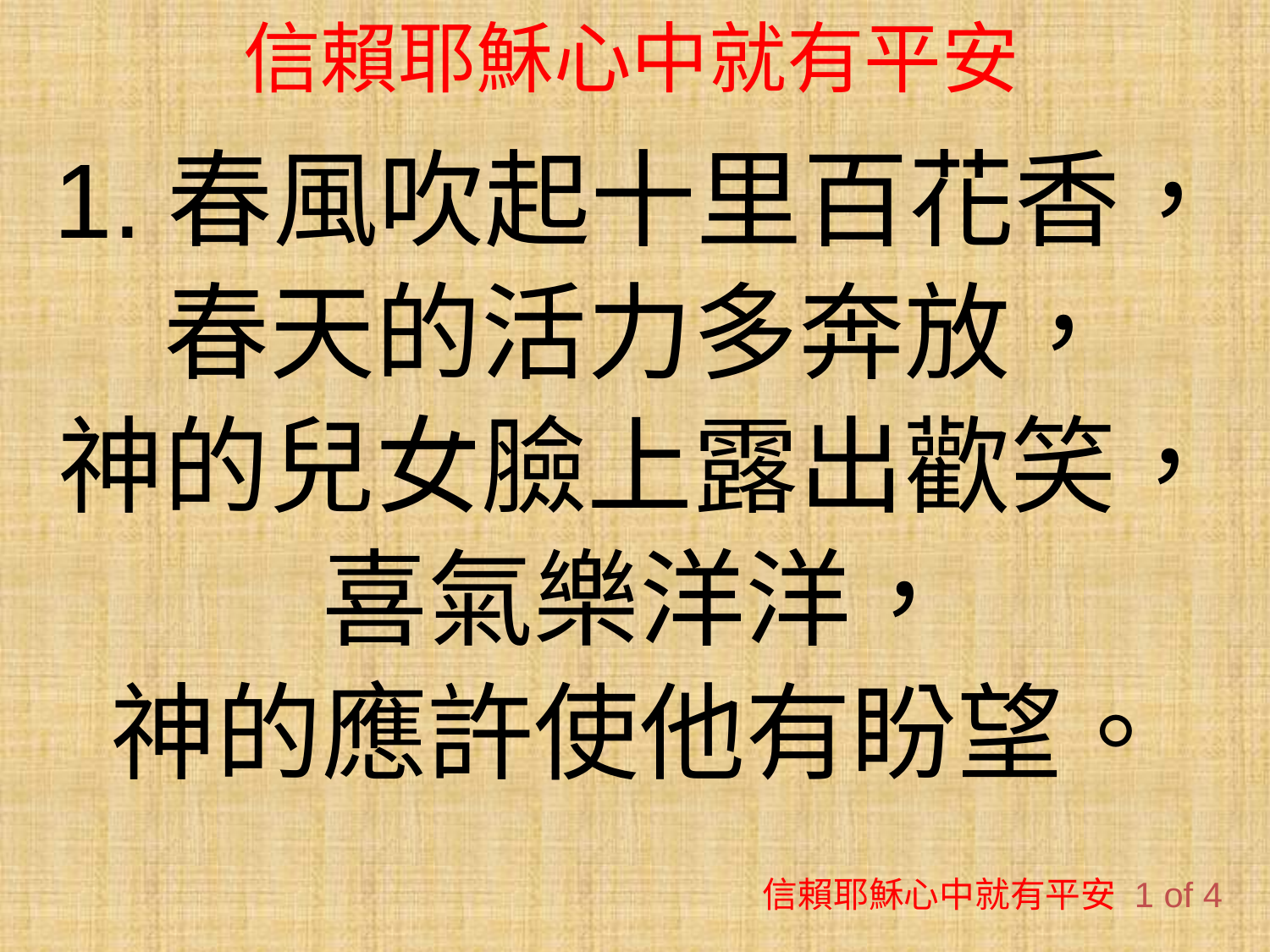

# 信賴耶穌心中就有平安
1.春風吹起十里百花香，
春天的活力多奔放，
神的兒女臉上露出歡笑，
喜氣樂洋洋，
神的應許使他有盼望。
信賴耶穌心中就有平安 1 of 4